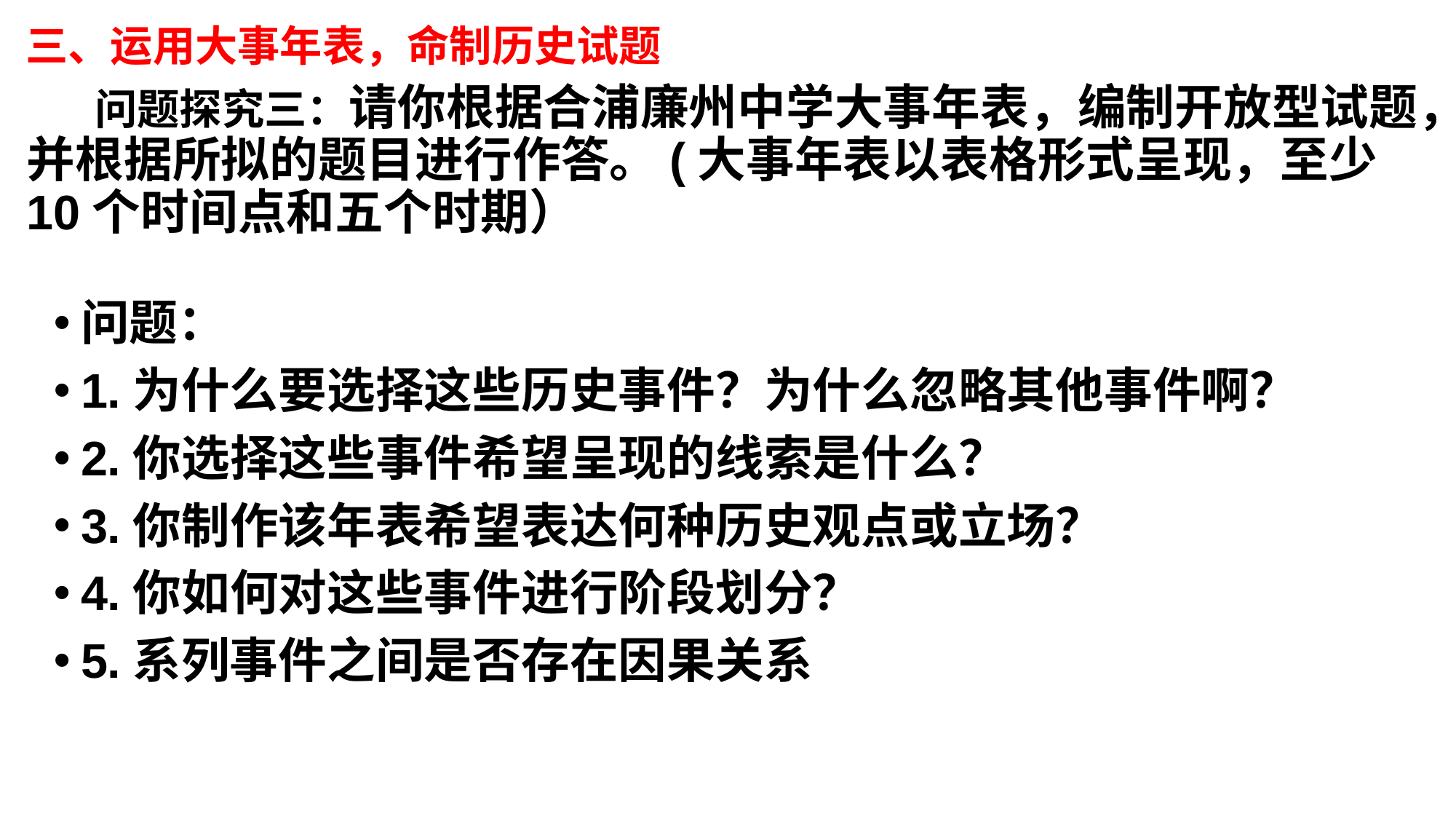

三、运用大事年表，命制历史试题
# 问题探究三：请你根据合浦廉州中学大事年表，编制开放型试题，并根据所拟的题目进行作答。(大事年表以表格形式呈现，至少10个时间点和五个时期）
问题：
1.为什么要选择这些历史事件？为什么忽略其他事件啊？
2.你选择这些事件希望呈现的线索是什么？
3.你制作该年表希望表达何种历史观点或立场？
4.你如何对这些事件进行阶段划分？
5.系列事件之间是否存在因果关系